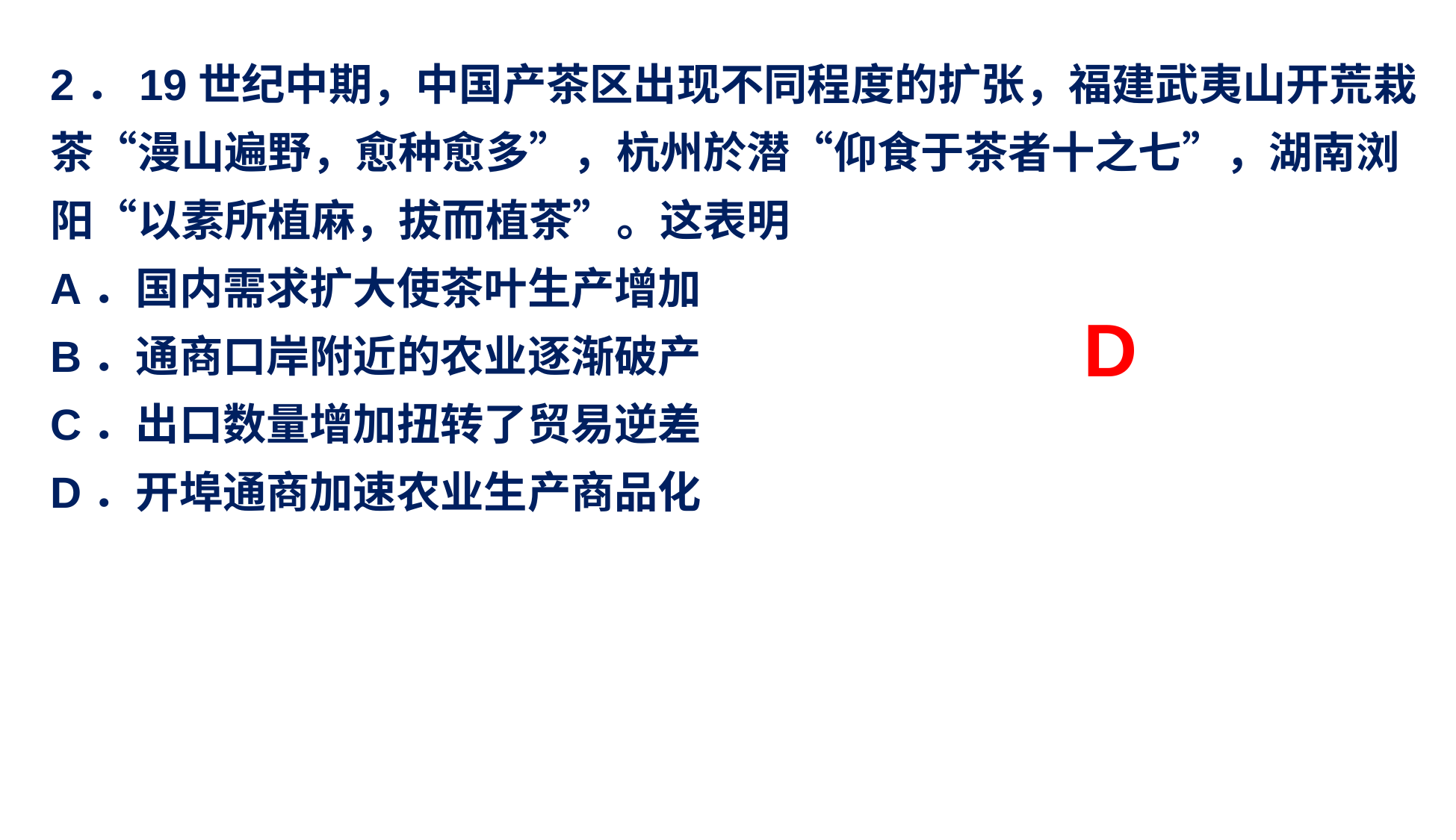

2．19世纪中期，中国产茶区出现不同程度的扩张，福建武夷山开荒栽茶“漫山遍野，愈种愈多”，杭州於潜“仰食于茶者十之七”，湖南浏阳“以素所植麻，拔而植茶”。这表明
A．国内需求扩大使茶叶生产增加
B．通商口岸附近的农业逐渐破产
C．出口数量增加扭转了贸易逆差
D．开埠通商加速农业生产商品化
D